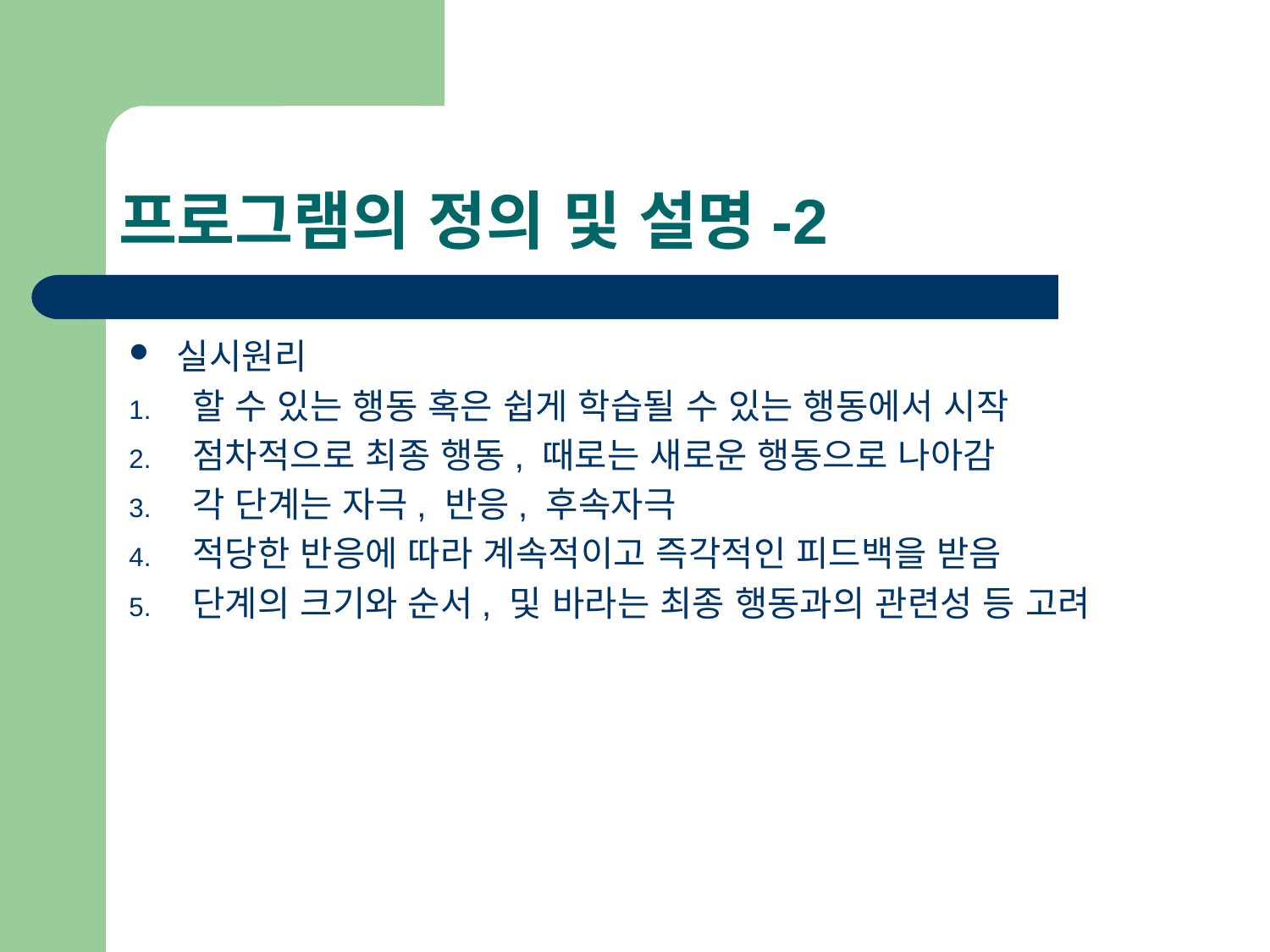

# 프로그램의 정의 및 설명-2
실시원리
할 수 있는 행동 혹은 쉽게 학습될 수 있는 행동에서 시작
점차적으로 최종 행동, 때로는 새로운 행동으로 나아감
각 단계는 자극, 반응, 후속자극
적당한 반응에 따라 계속적이고 즉각적인 피드백을 받음
단계의 크기와 순서, 및 바라는 최종 행동과의 관련성 등 고려